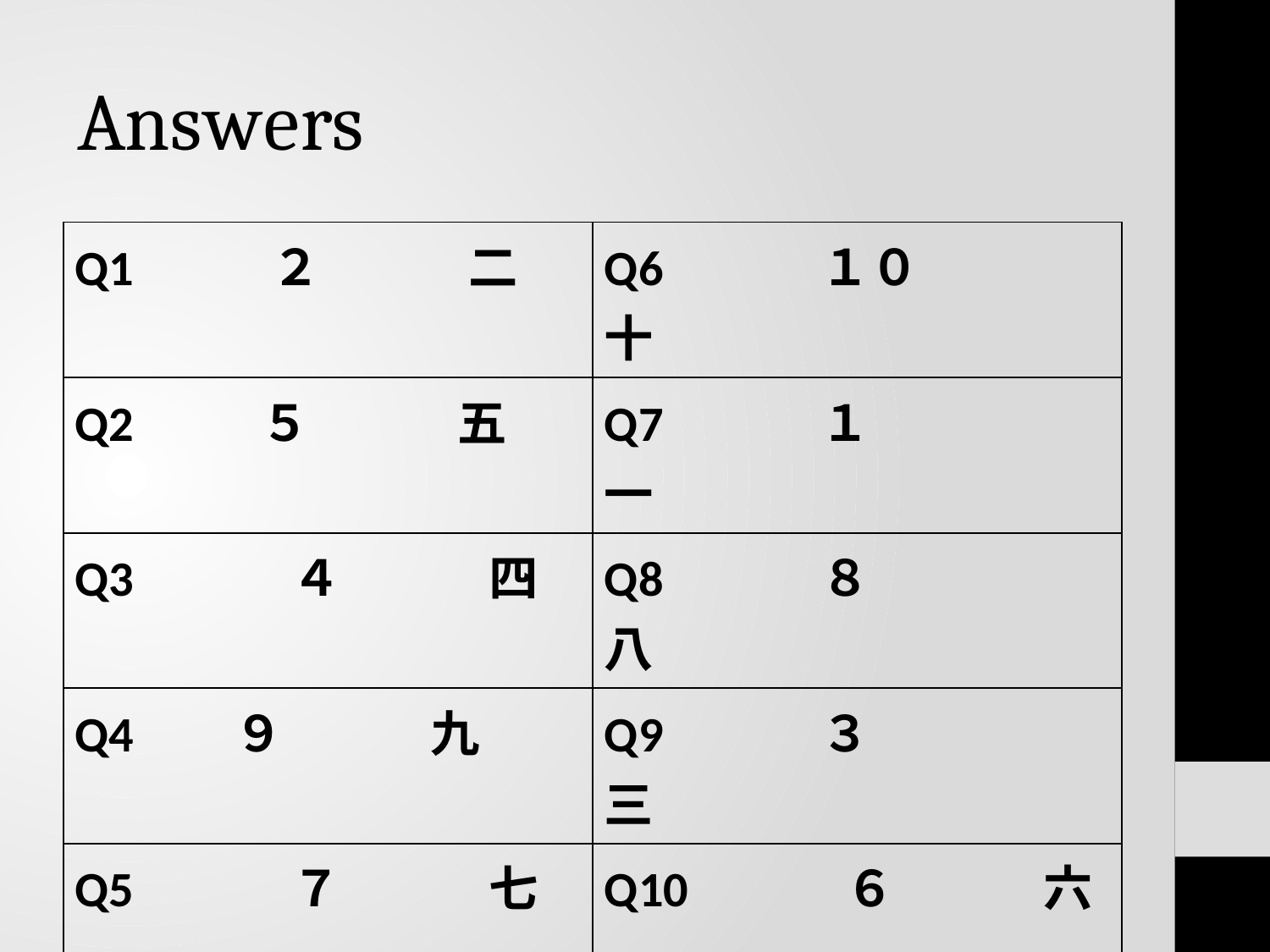

# Answers
| Q1 　２　　　二 | Q6　　　１０　　　十 |
| --- | --- |
| Q2 　５　　　五 | Q7　　　１　　　　一 |
| Q3　　　４　　　四 | Q8　　　８　　　　八 |
| Q4 ９　　　九 | Q9　　　３　　　　三 |
| Q5　　　７　　　七 | Q10　　　６　　　六 |